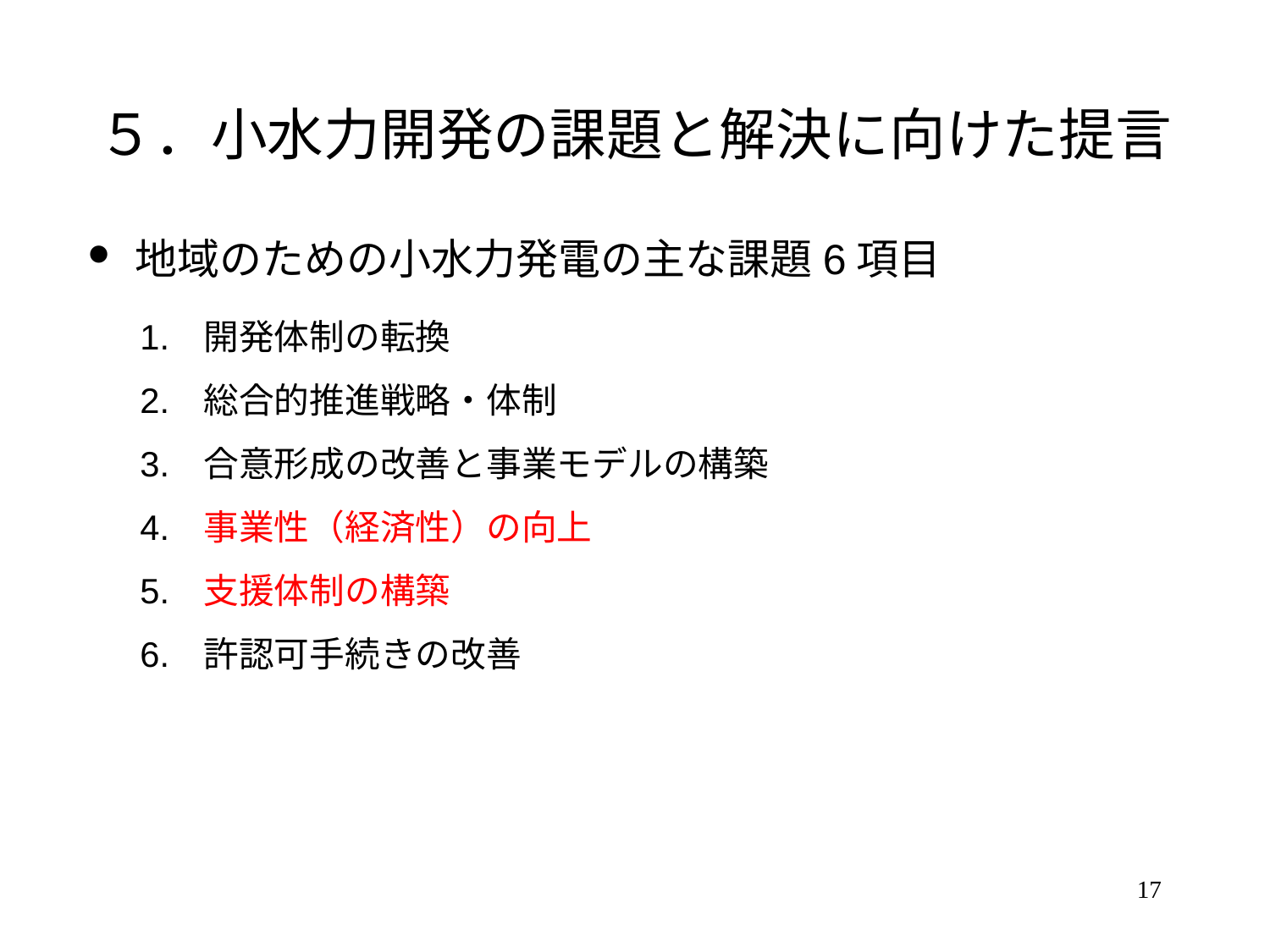

# ５．小水力開発の課題と解決に向けた提言
地域のための小水力発電の主な課題6項目
開発体制の転換
総合的推進戦略・体制
合意形成の改善と事業モデルの構築
事業性（経済性）の向上
支援体制の構築
許認可手続きの改善
17